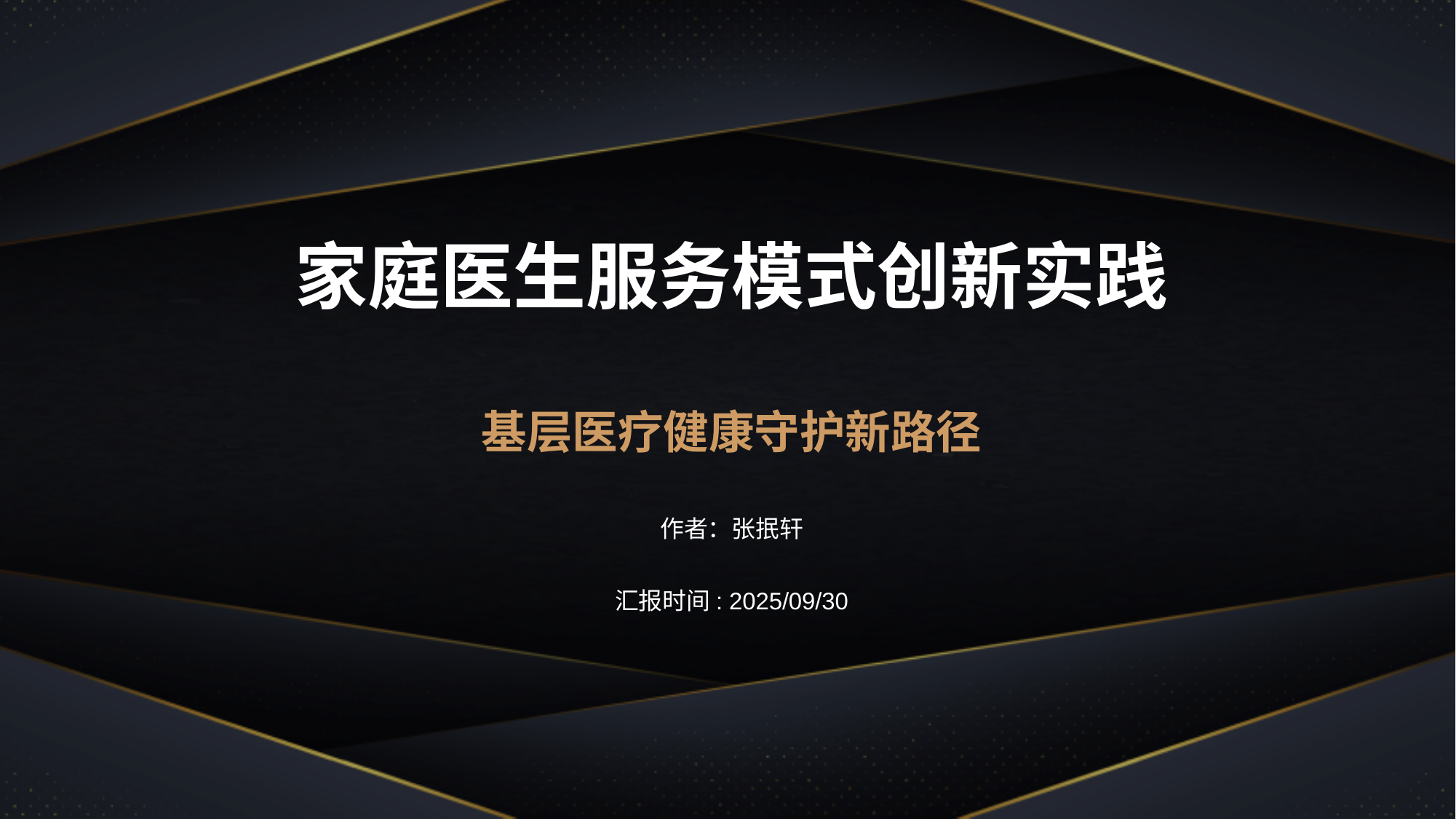

家庭医生服务模式创新实践
基层医疗健康守护新路径

作者：张抿轩

汇报时间: 2025/09/30